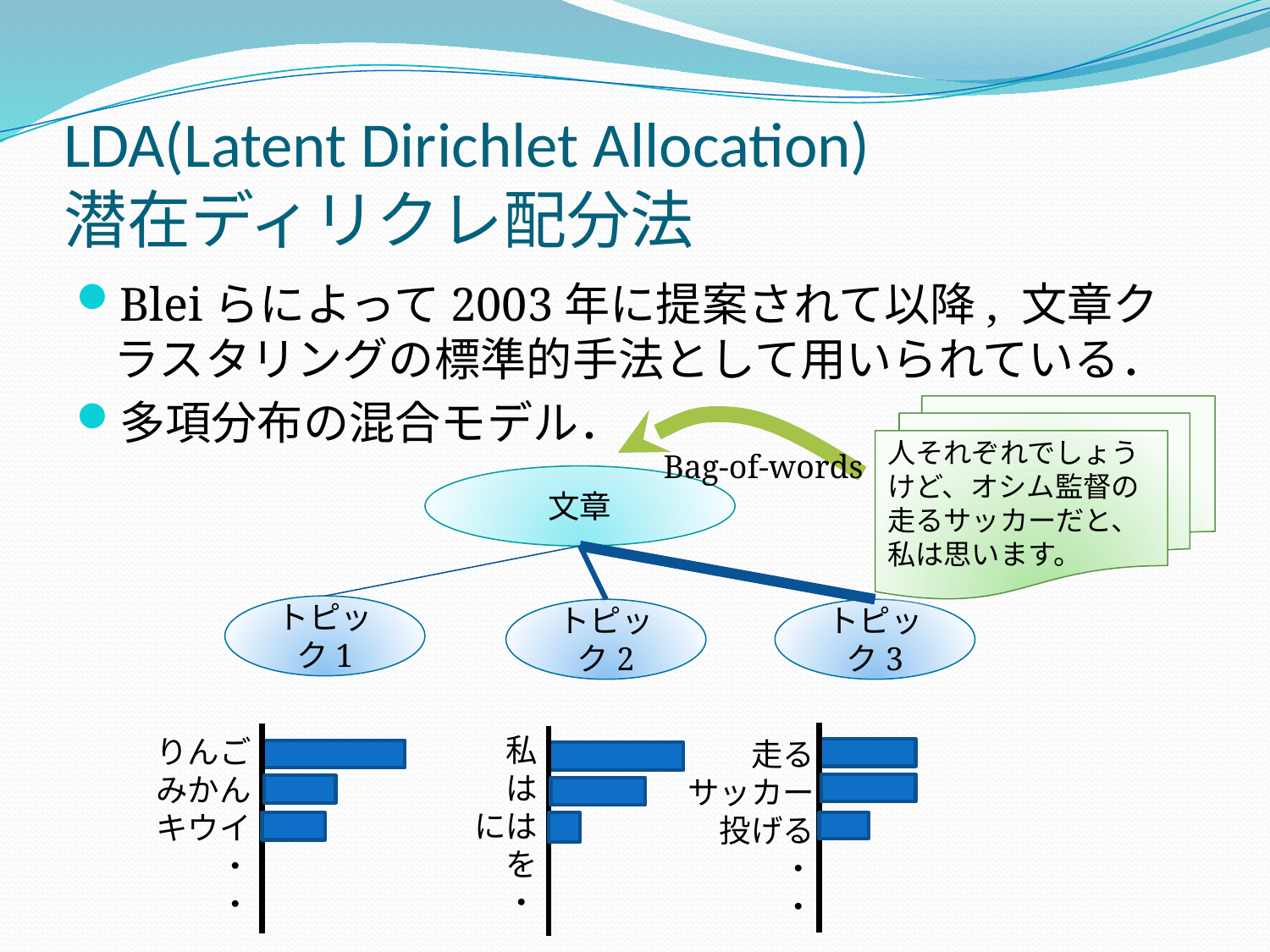

# LDA(Latent Dirichlet Allocation) 潜在ディリクレ配分法
Bleiらによって2003年に提案されて以降, 文章クラスタリングの標準的手法として用いられている．
多項分布の混合モデル．

人それぞれでしょうけど、オシム監督の走るサッカーだと、私は思います。
Bag-of-words
文章
トピック1
トピック2
トピック3
私
は
には
を
・
りんご
みかん
キウイ
・
・
走る
サッカー
投げる
・
・